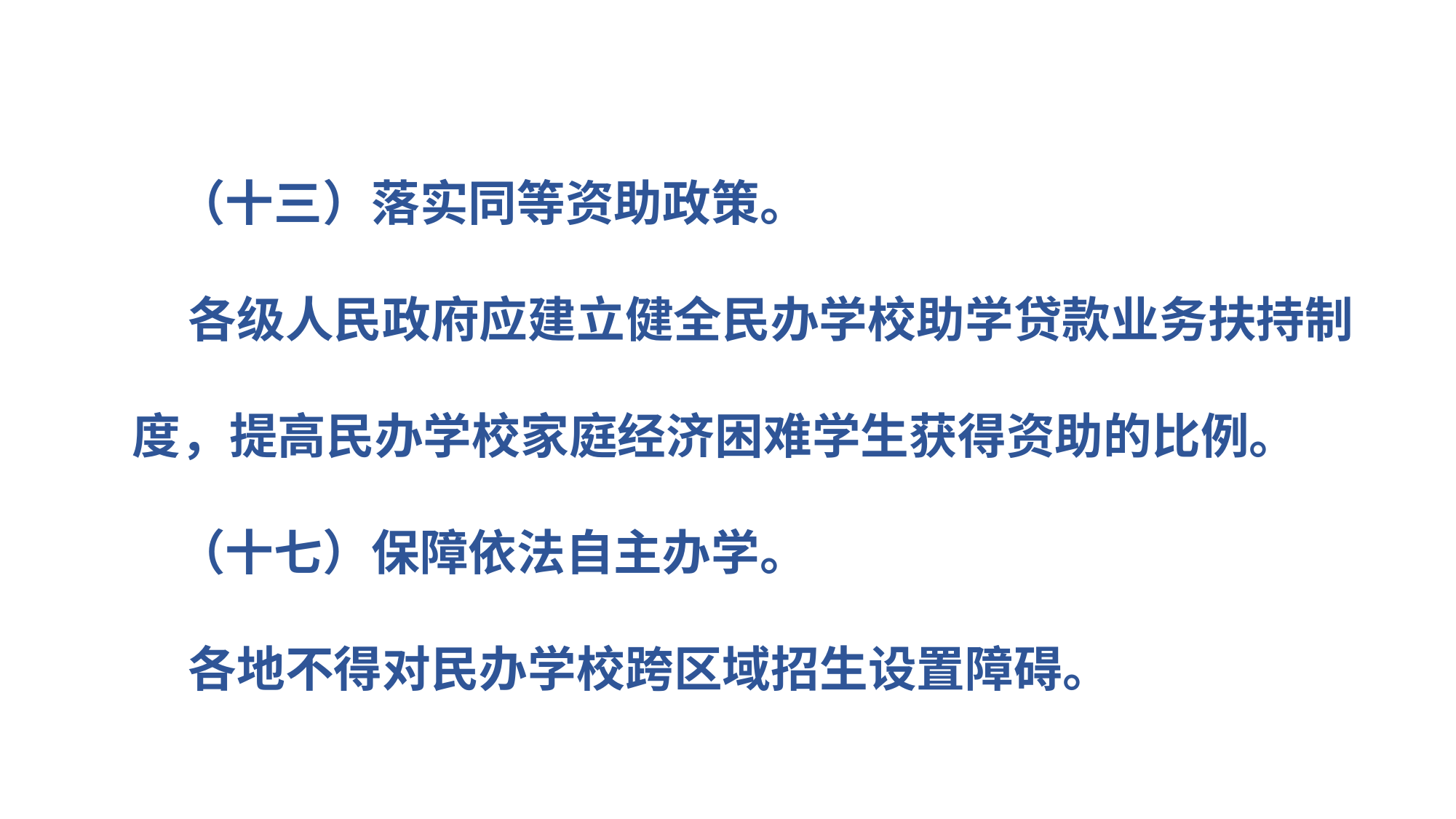

（十三）落实同等资助政策。
    各级人民政府应建立健全民办学校助学贷款业务扶持制度，提高民办学校家庭经济困难学生获得资助的比例。
   （十七）保障依法自主办学。
    各地不得对民办学校跨区域招生设置障碍。